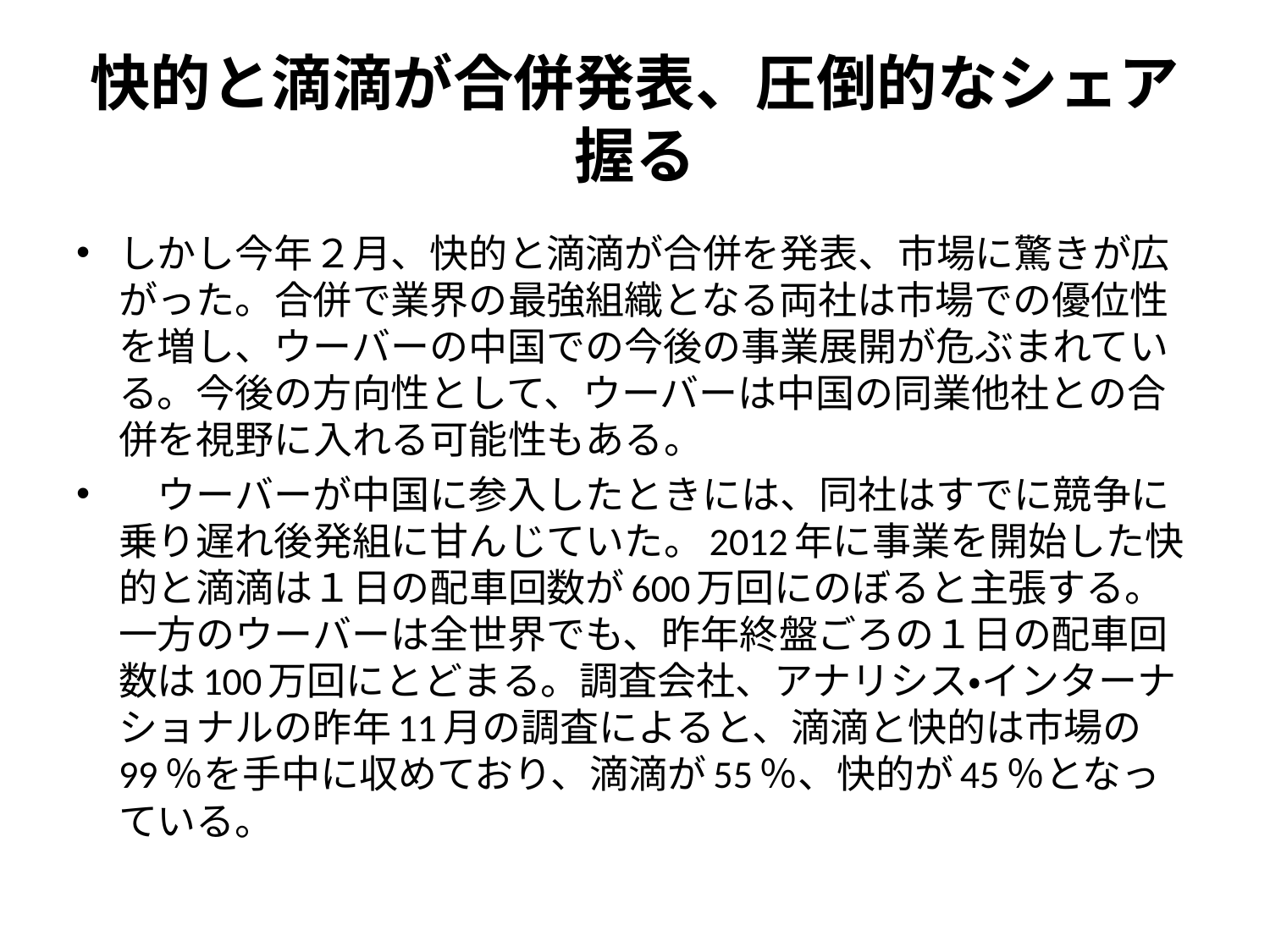

# 快的と滴滴が合併発表、圧倒的なシェア握る
しかし今年２月、快的と滴滴が合併を発表、市場に驚きが広がった。合併で業界の最強組織となる両社は市場での優位性を増し、ウーバーの中国での今後の事業展開が危ぶまれている。今後の方向性として、ウーバーは中国の同業他社との合併を視野に入れる可能性もある。
　ウーバーが中国に参入したときには、同社はすでに競争に乗り遅れ後発組に甘んじていた。2012年に事業を開始した快的と滴滴は１日の配車回数が600万回にのぼると主張する。一方のウーバーは全世界でも、昨年終盤ごろの１日の配車回数は100万回にとどまる。調査会社、アナリシス・インターナショナルの昨年11月の調査によると、滴滴と快的は市場の99％を手中に収めており、滴滴が55％、快的が45％となっている。